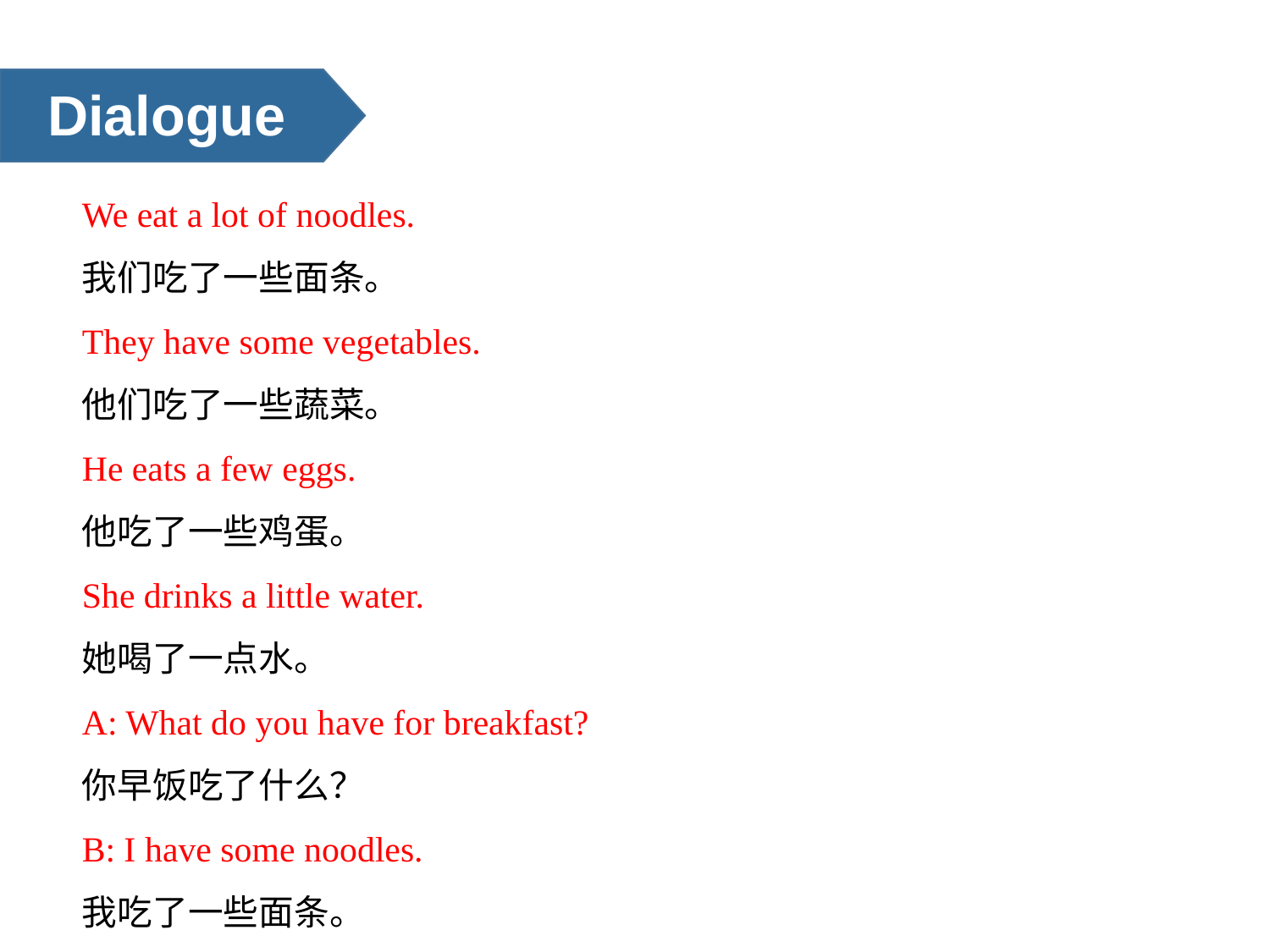

Dialogue
We eat a lot of noodles.
我们吃了一些面条。
They have some vegetables.
他们吃了一些蔬菜。
He eats a few eggs.
他吃了一些鸡蛋。
She drinks a little water.
她喝了一点水。
A: What do you have for breakfast?
你早饭吃了什么？
B: I have some noodles.
我吃了一些面条。